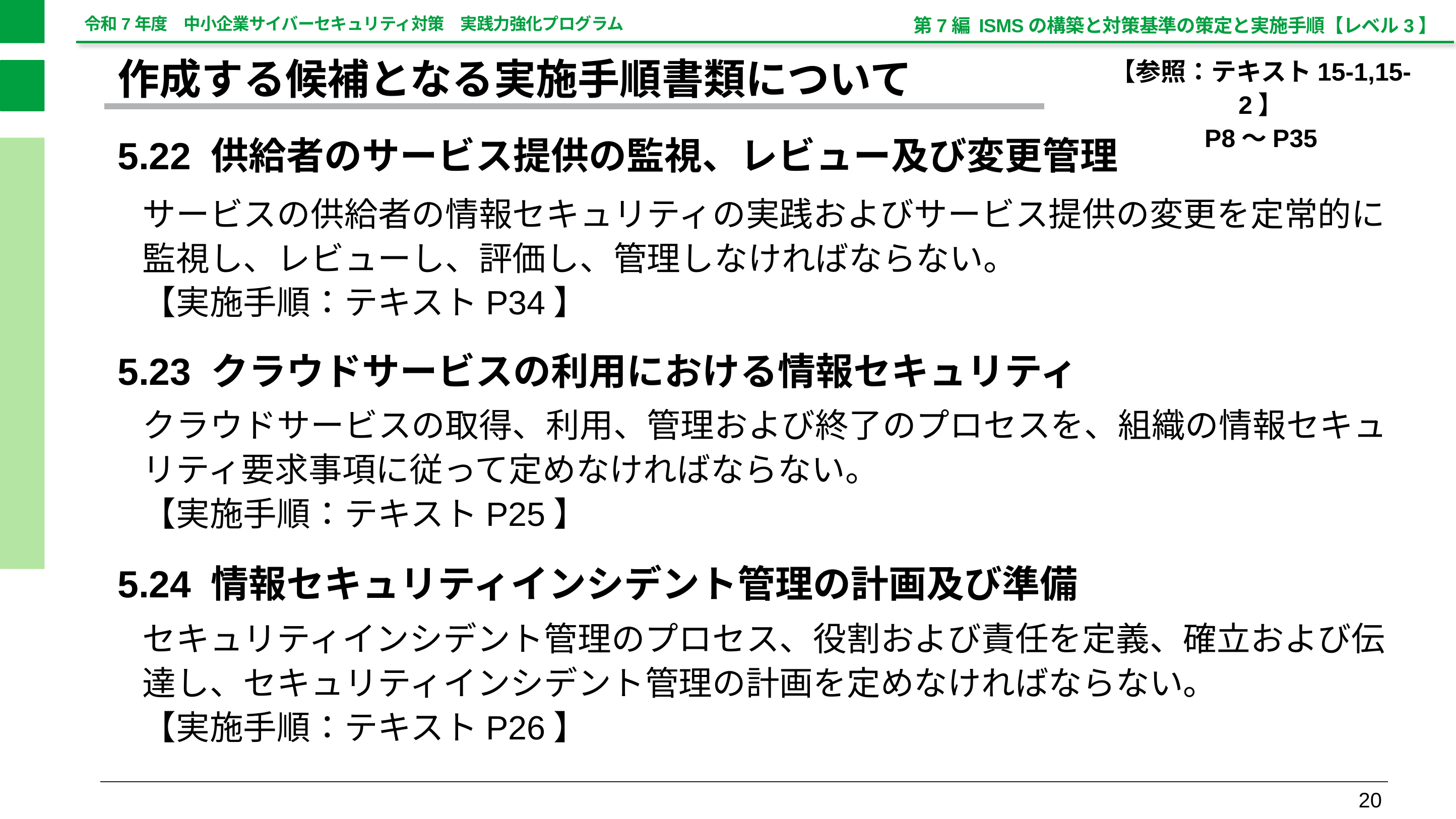

第7編 ISMSの構築と対策基準の策定と実施手順【レベル3】
【参照：テキスト15-1,15-2】
P8～P35
作成する候補となる実施手順書類について
5.22 供給者のサービス提供の監視、レビュー及び変更管理
サービスの供給者の情報セキュリティの実践およびサービス提供の変更を定常的に監視し、レビューし、評価し、管理しなければならない。
【実施手順：テキストP34】
5.23 クラウドサービスの利用における情報セキュリティ
クラウドサービスの取得、利用、管理および終了のプロセスを、組織の情報セキュリティ要求事項に従って定めなければならない。
【実施手順：テキストP25】
5.24 情報セキュリティインシデント管理の計画及び準備
セキュリティインシデント管理のプロセス、役割および責任を定義、確立および伝達し、セキュリティインシデント管理の計画を定めなければならない。
【実施手順：テキストP26】